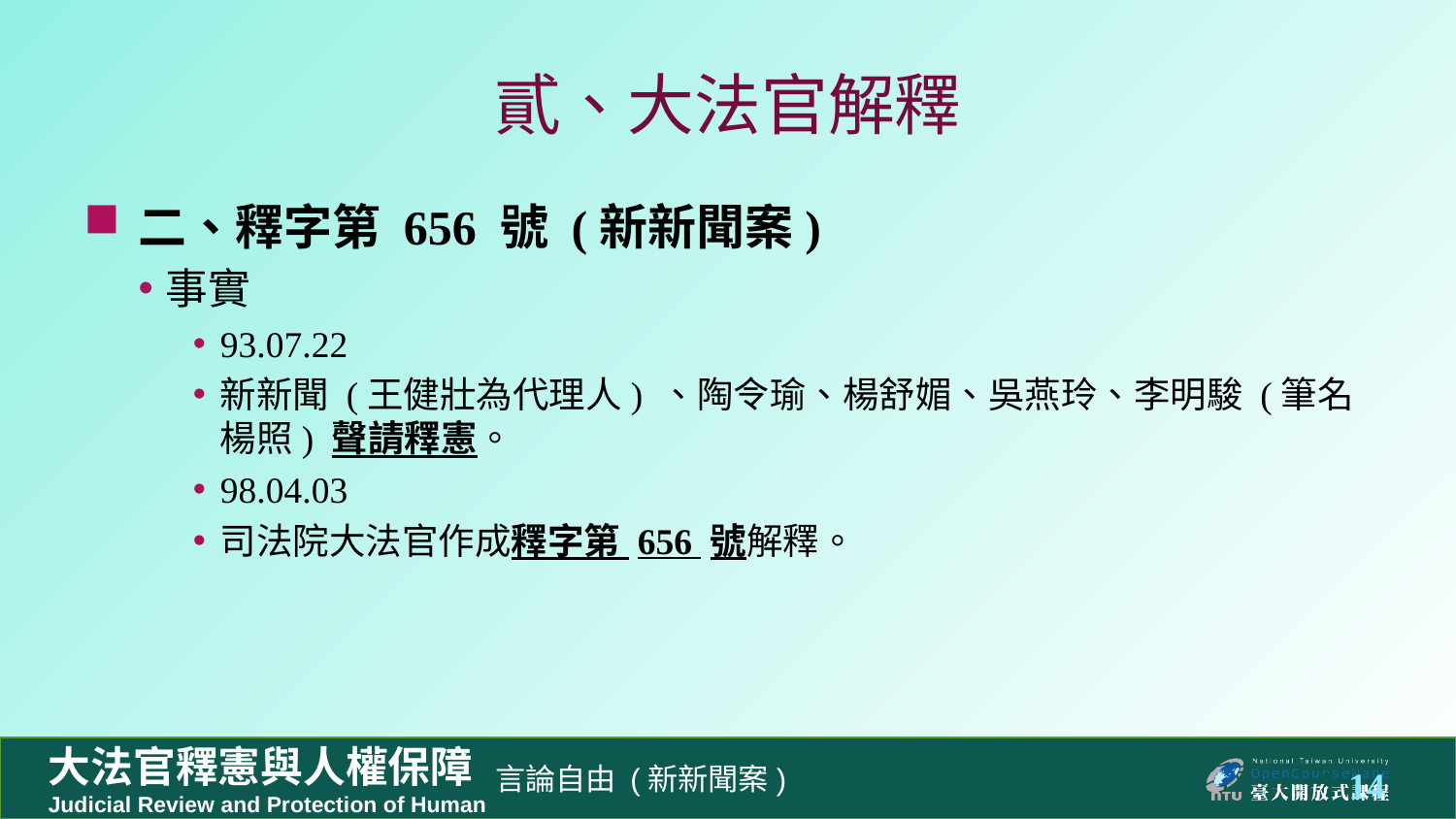

# 貳、大法官解釋
二、釋字第 656 號 (新新聞案)
事實
93.07.22
新新聞 (王健壯為代理人) 、陶令瑜、楊舒媚、吳燕玲、李明駿 (筆名楊照) 聲請釋憲。
98.04.03
司法院大法官作成釋字第 656 號解釋。